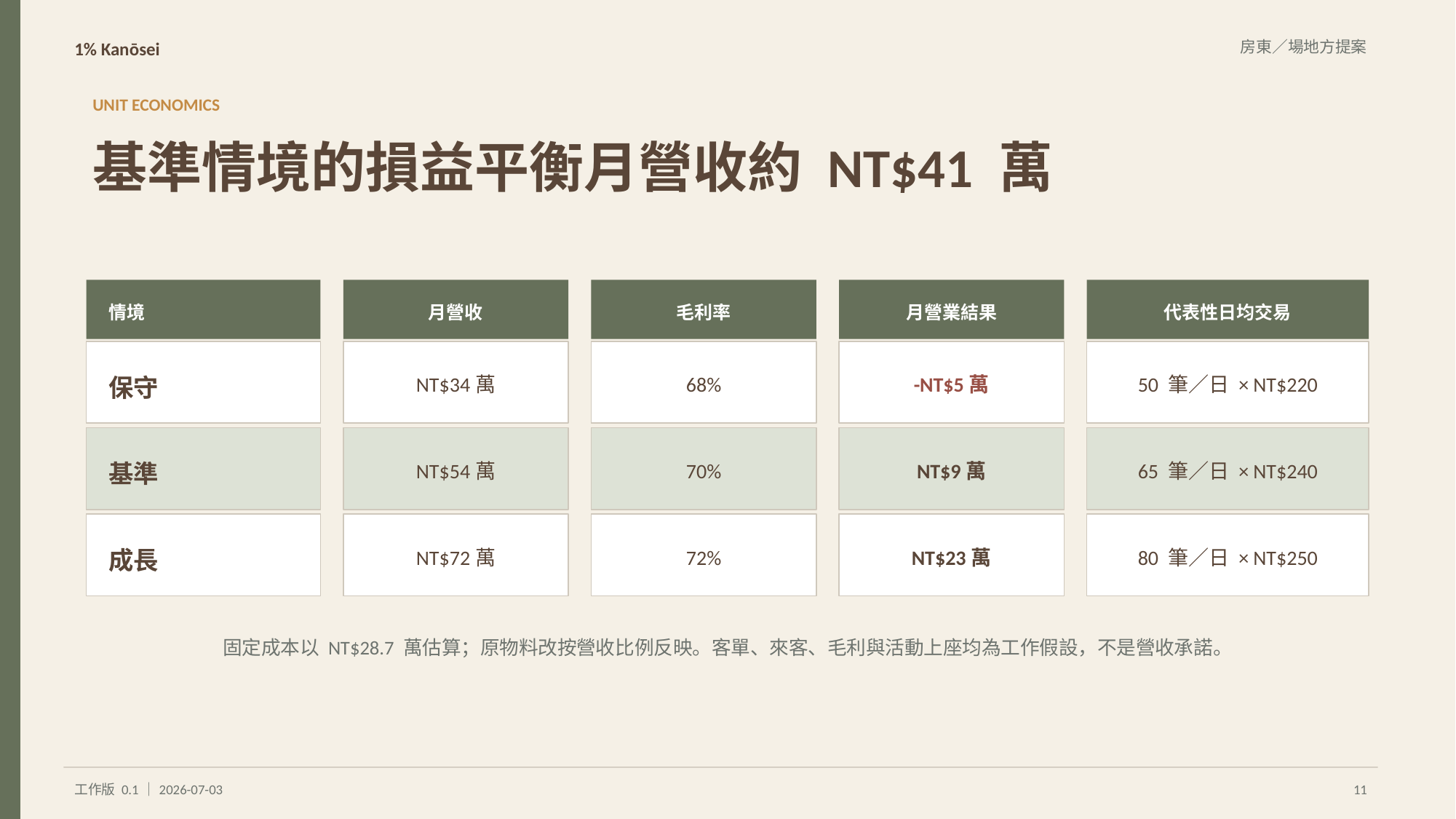

1% Kanōsei
房東／場地方提案
UNIT ECONOMICS
基準情境的損益平衡月營收約 NT$41 萬

情境
月營收
毛利率
月營業結果
代表性日均交易

保守
NT$34萬
68%
-NT$5萬
50 筆／日 × NT$220

基準
NT$54萬
70%
NT$9萬
65 筆／日 × NT$240

成長
NT$72萬
72%
NT$23萬
80 筆／日 × NT$250
固定成本以 NT$28.7 萬估算；原物料改按營收比例反映。客單、來客、毛利與活動上座均為工作假設，不是營收承諾。

工作版 0.1｜2026-07-03
11